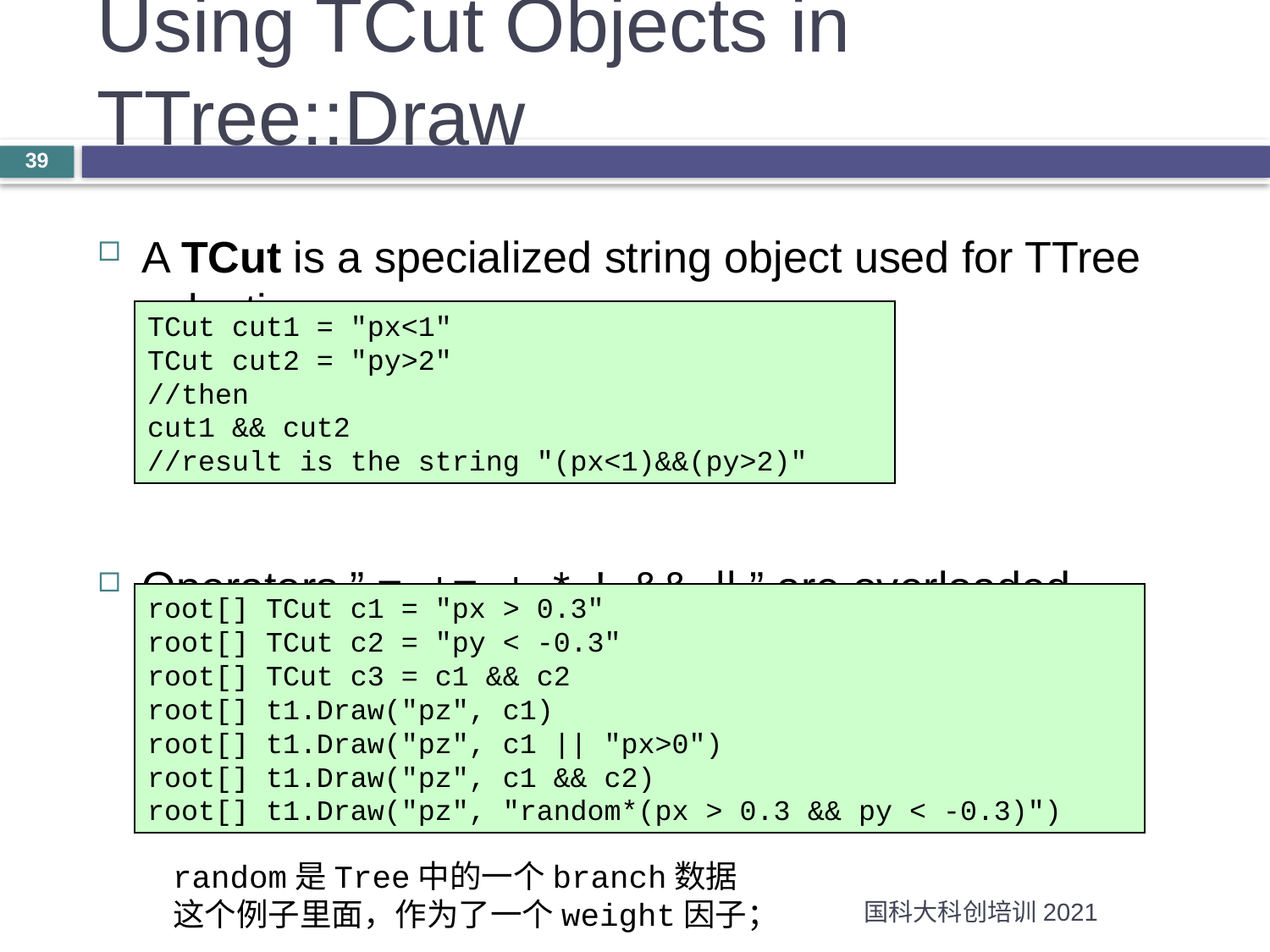

Using TCut Objects in TTree::Draw
A TCut is a specialized string object used for TTree selections.

Operators ” =, +=, +, *, !, &&, || ” are overloaded

TCut cut1 = "px<1"
TCut cut2 = "py>2"
//then
cut1 && cut2
//result is the string "(px<1)&&(py>2)"
root[] TCut c1 = "px > 0.3"
root[] TCut c2 = "py < -0.3"
root[] TCut c3 = c1 && c2
root[] t1.Draw("pz", c1)
root[] t1.Draw("pz", c1 || "px>0")
root[] t1.Draw("pz", c1 && c2)
root[] t1.Draw("pz", "random*(px > 0.3 && py < -0.3)")
random是Tree中的一个branch数据
这个例子里面，作为了一个weight因子；
国科大科创培训2021
39